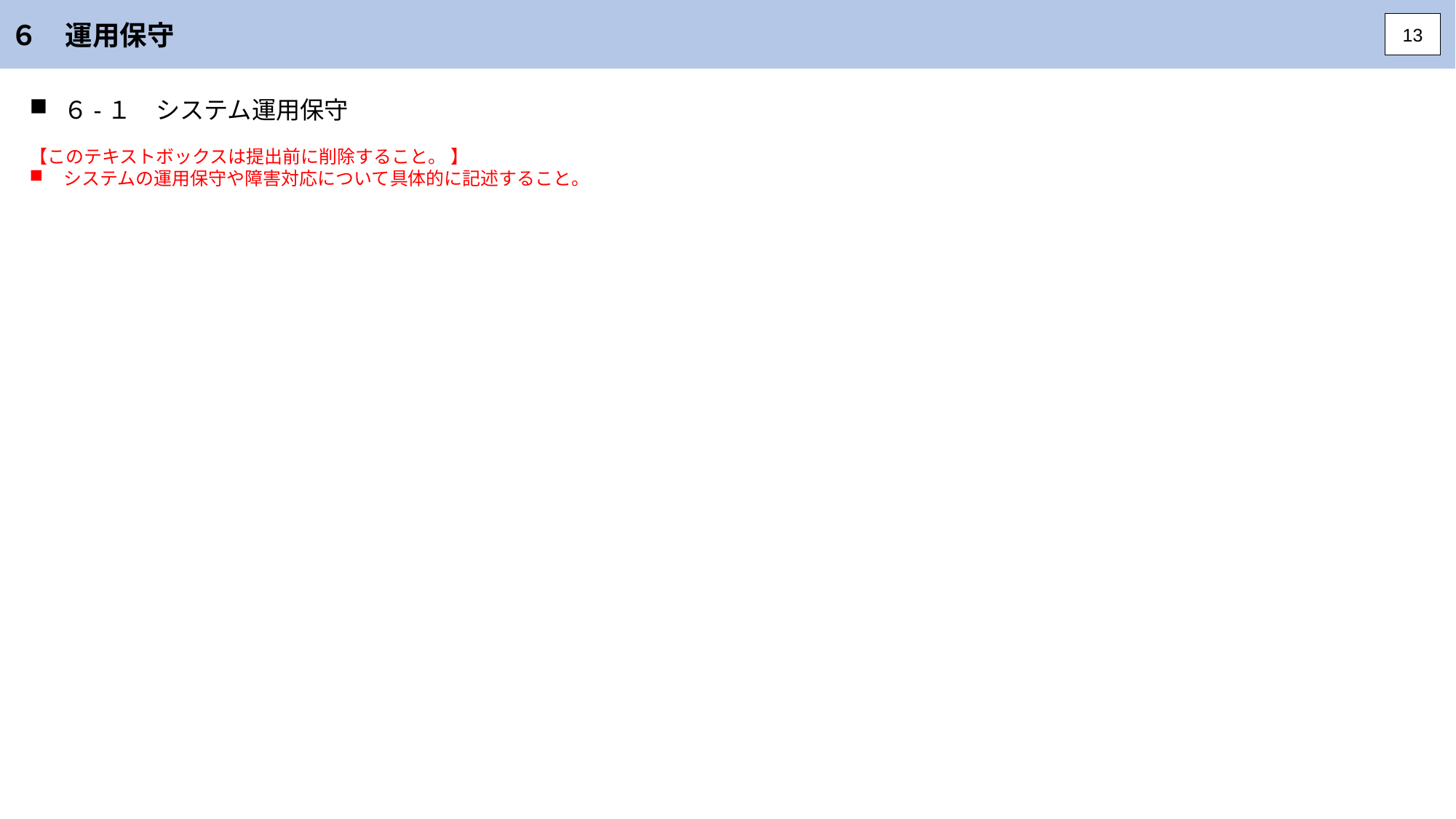

６　運用保守
13
６-１　システム運用保守
【このテキストボックスは提出前に削除すること。 】
システムの運用保守や障害対応について具体的に記述すること。